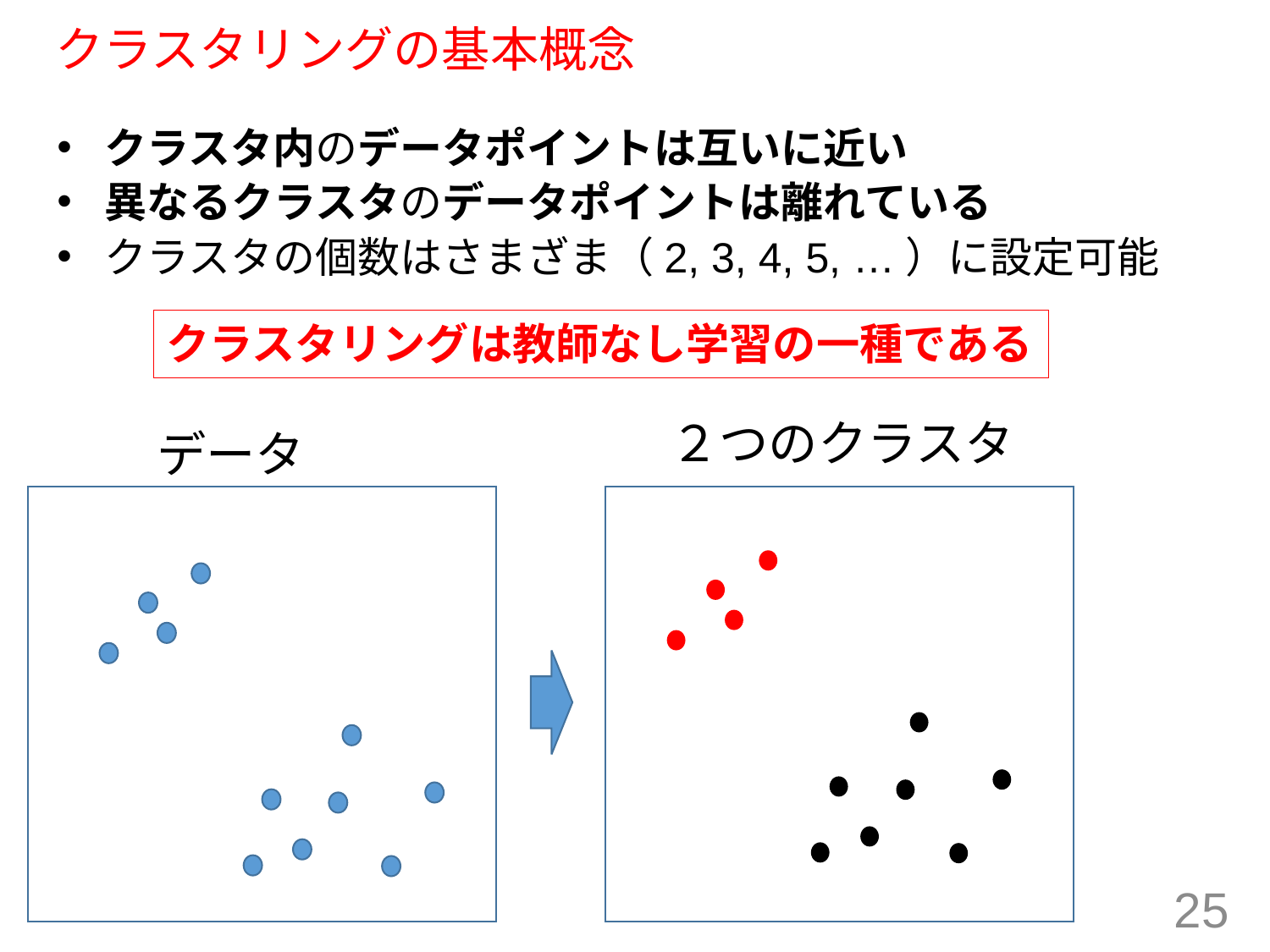

# クラスタリングの基本概念
クラスタ内のデータポイントは互いに近い
異なるクラスタのデータポイントは離れている
クラスタの個数はさまざま（2, 3, 4, 5, …）に設定可能
クラスタリングは教師なし学習の一種である
２つのクラスタ
データ

25